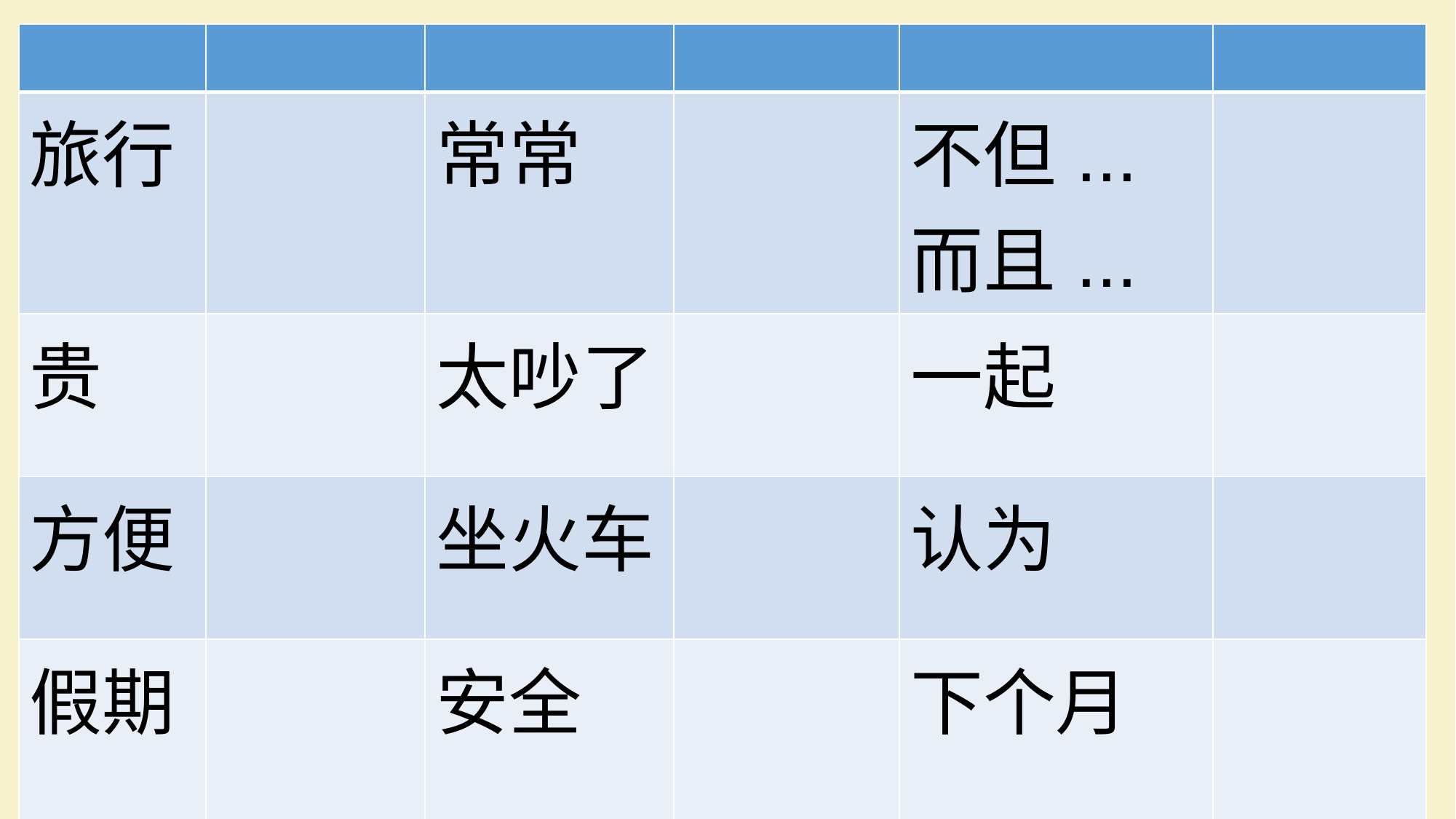

|  |  |  |  |  |  |
| --- | --- | --- | --- | --- | --- |
| 旅行 |  | 常常 |  | 不但...而且... |  |
| 贵 |  | 太吵了 |  | 一起 |  |
| 方便 |  | 坐火车 |  | 认为 |  |
| 假期 |  | 安全 |  | 下个月 |  |